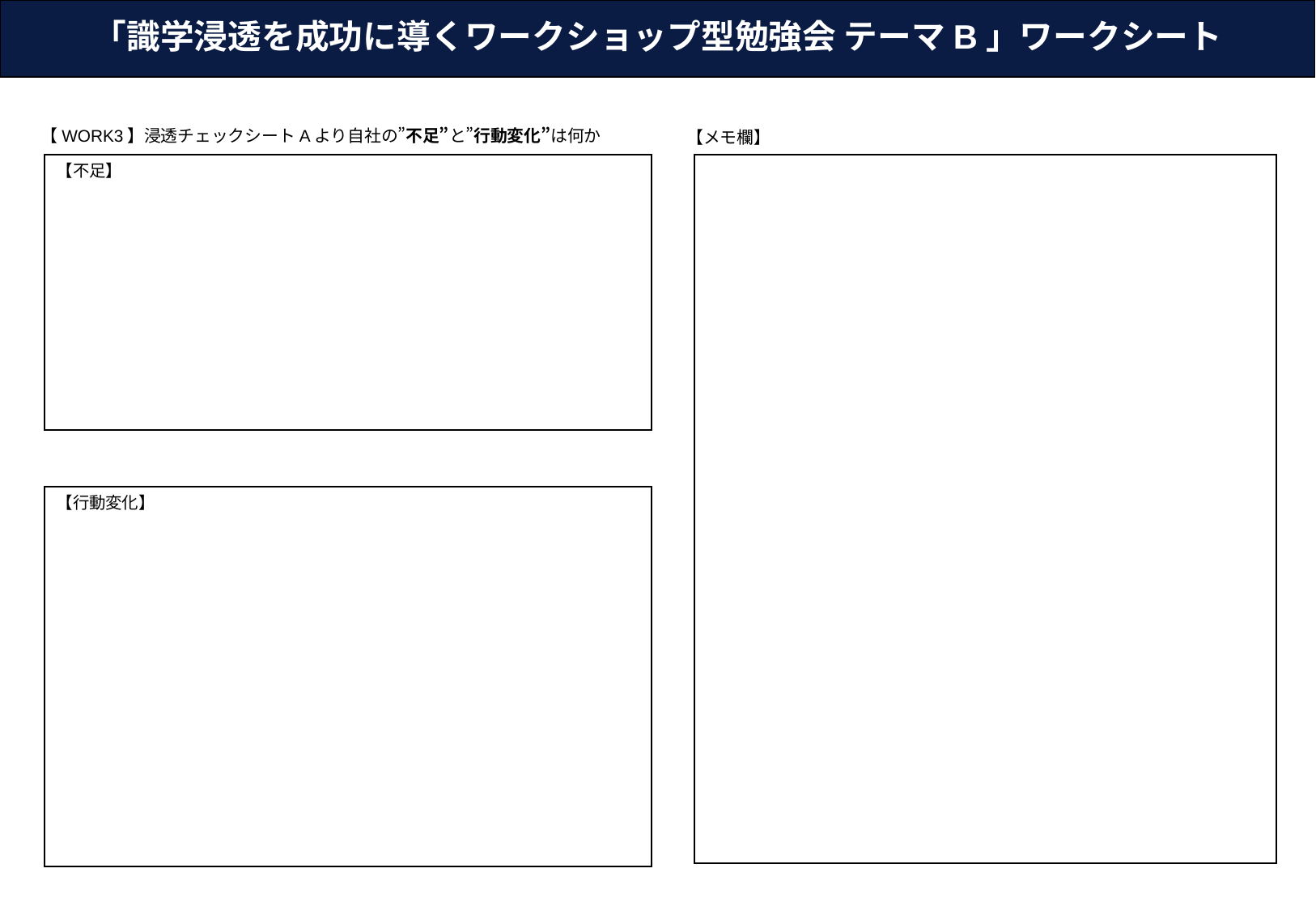

# 「識学浸透を成功に導くワークショップ型勉強会 テーマB」ワークシート
【メモ欄】
【WORK3】浸透チェックシートAより自社の”不足”と”行動変化”は何か
【不足】

【行動変化】